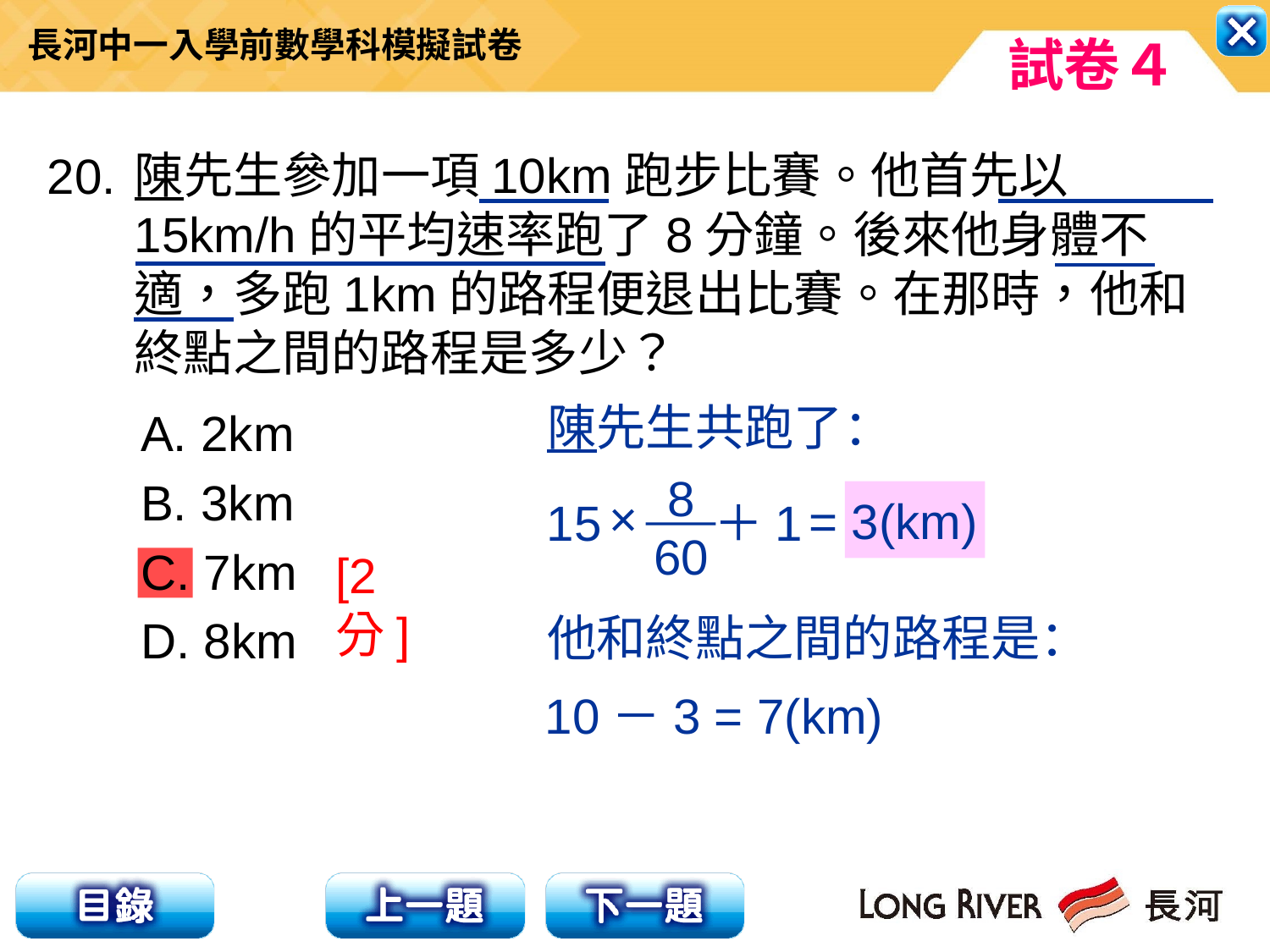

陳先生參加一項10km跑步比賽。他首先以15km/h的平均速率跑了8分鐘。後來他身體不適，多跑1km的路程便退出比賽。在那時，他和終點之間的路程是多少？
20.
陳先生共跑了：
A. 2km
B. 3km
C. 7km
D. 8km
8
60

×
15

= 3(km)
＋1
[2分]

他和終點之間的路程是：
10－3 = 7(km)